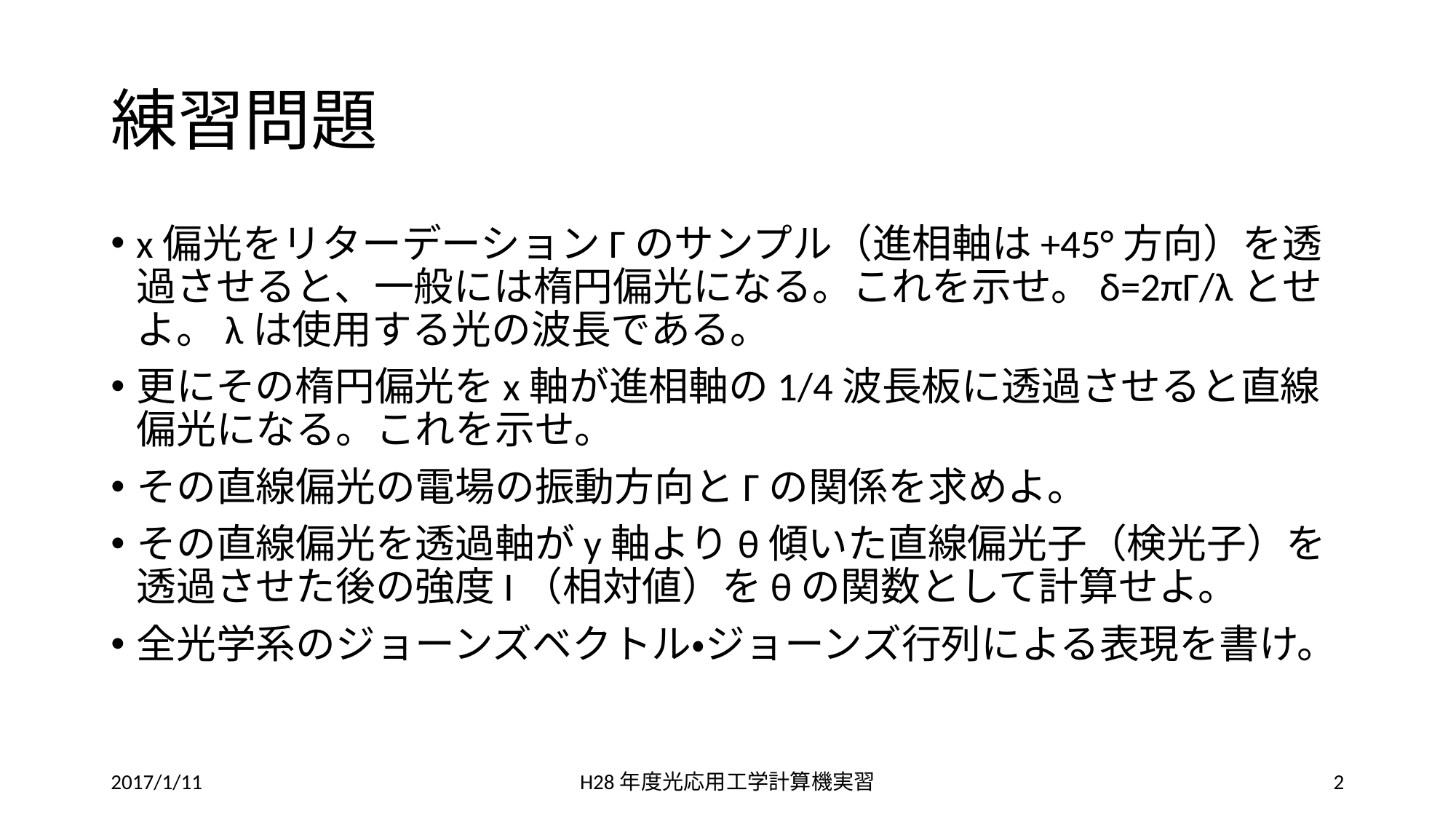

# 練習問題
x偏光をリターデーションΓのサンプル（進相軸は+45°方向）を透過させると、一般には楕円偏光になる。これを示せ。δ=2πΓ/λとせよ。λは使用する光の波長である。
更にその楕円偏光をx軸が進相軸の1/4波長板に透過させると直線偏光になる。これを示せ。
その直線偏光の電場の振動方向とΓの関係を求めよ。
その直線偏光を透過軸がy軸よりθ傾いた直線偏光子（検光子）を透過させた後の強度I（相対値）をθの関数として計算せよ。
全光学系のジョーンズベクトル・ジョーンズ行列による表現を書け。
2017/1/11
H28年度光応用工学計算機実習
2